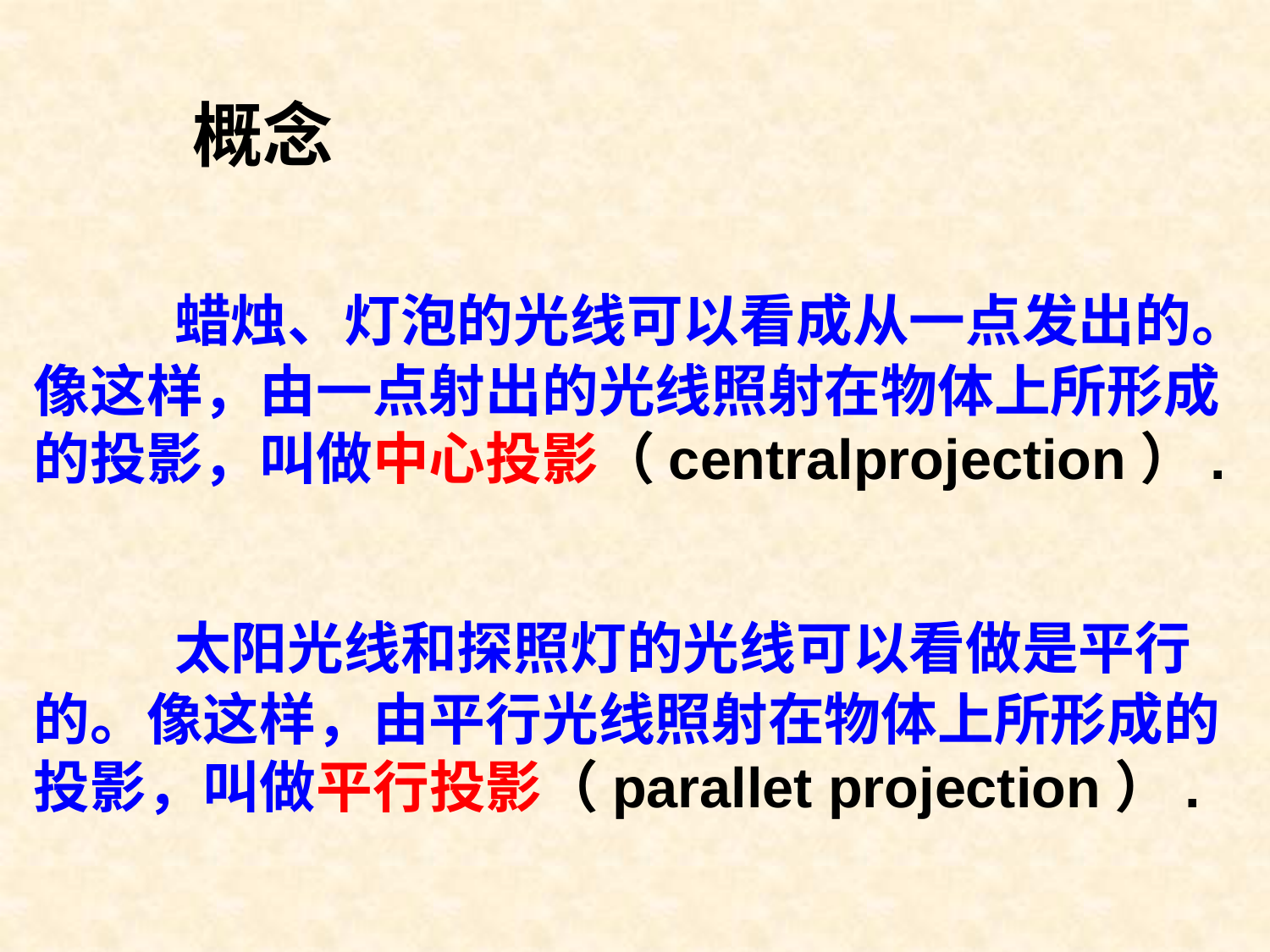

概念
　　蜡烛、灯泡的光线可以看成从一点发出的。像这样，由一点射出的光线照射在物体上所形成的投影，叫做中心投影（centralprojection）.
PPT模板：www.1ppt.com/moban/                  PPT素材：www.1ppt.com/sucai/
PPT背景：www.1ppt.com/beijing/                   PPT图表：www.1ppt.com/tubiao/
PPT下载：www.1ppt.com/xiazai/                     PPT教程： www.1ppt.com/powerpoint/
资料下载：www.1ppt.com/ziliao/                   范文下载：www.1ppt.com/fanwen/
试卷下载：www.1ppt.com/shiti/                     教案下载：www.1ppt.com/jiaoan/
PPT论坛：www.1ppt.cn                                     PPT课件：www.1ppt.com/kejian/
语文课件：www.1ppt.com/kejian/yuwen/    数学课件：www.1ppt.com/kejian/shuxue/
英语课件：www.1ppt.com/kejian/yingyu/    美术课件：www.1ppt.com/kejian/meishu/
科学课件：www.1ppt.com/kejian/kexue/     物理课件：www.1ppt.com/kejian/wuli/
化学课件：www.1ppt.com/kejian/huaxue/  生物课件：www.1ppt.com/kejian/shengwu/
地理课件：www.1ppt.com/kejian/dili/          历史课件：www.1ppt.com/kejian/lishi/
　　太阳光线和探照灯的光线可以看做是平行的。像这样，由平行光线照射在物体上所形成的投影，叫做平行投影（parallet projection）.